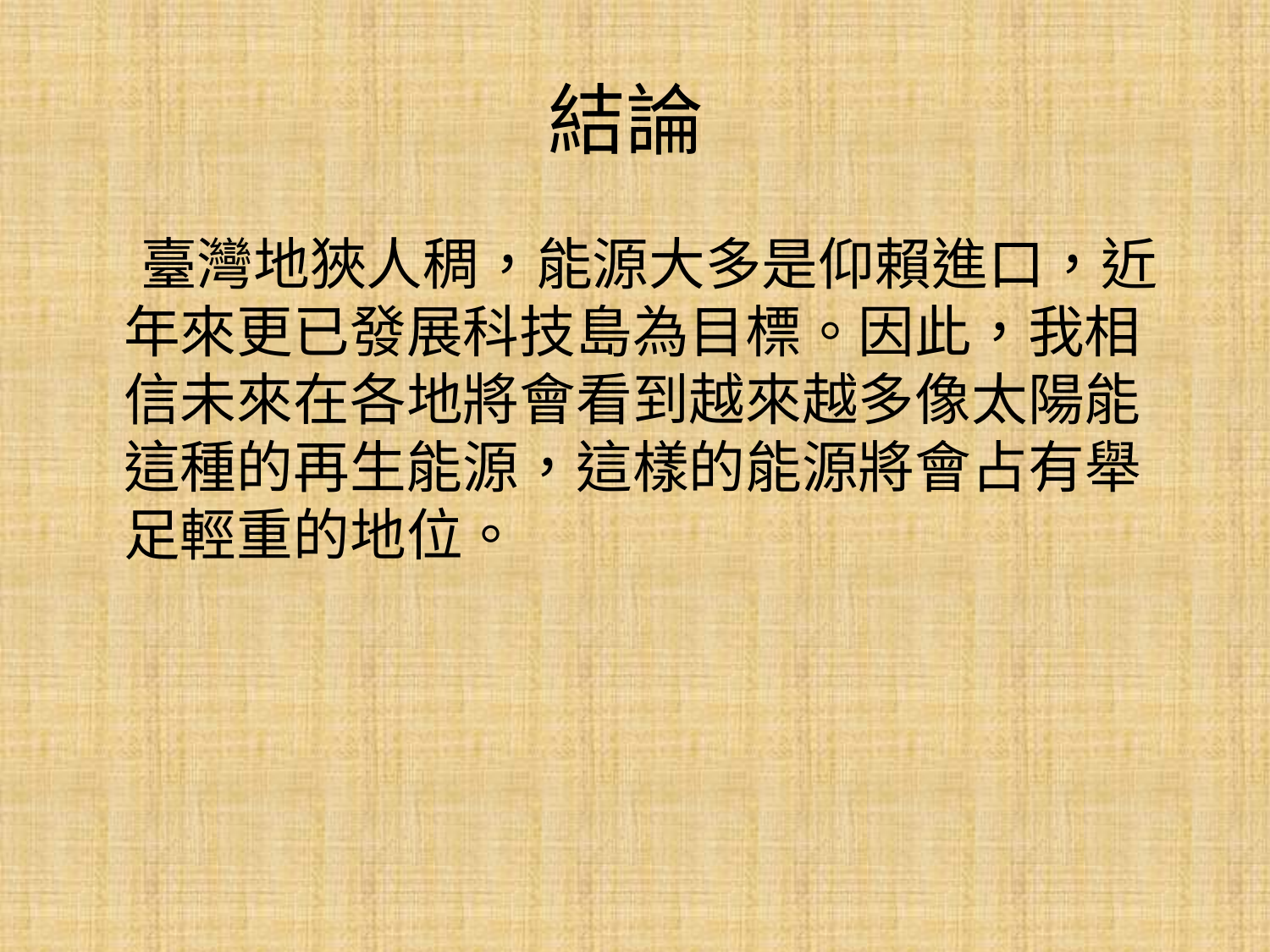

# 結論
    臺灣地狹人稠，能源大多是仰賴進口，近年來更已發展科技島為目標。因此，我相信未來在各地將會看到越來越多像太陽能這種的再生能源，這樣的能源將會占有舉足輕重的地位。